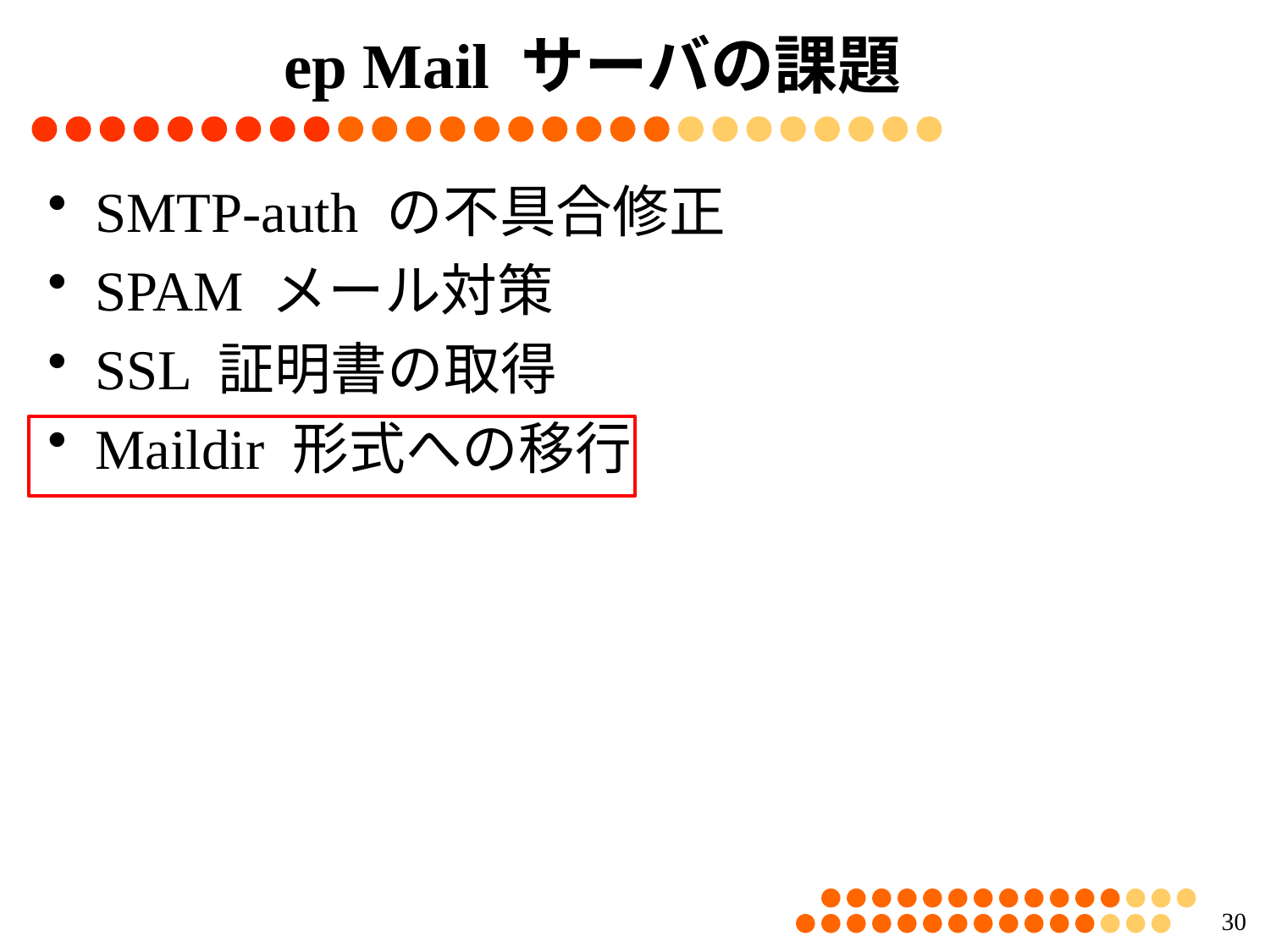

# ep Mail サーバの課題
SMTP-auth の不具合修正
SPAM メール対策
SSL 証明書の取得
Maildir 形式への移行

30